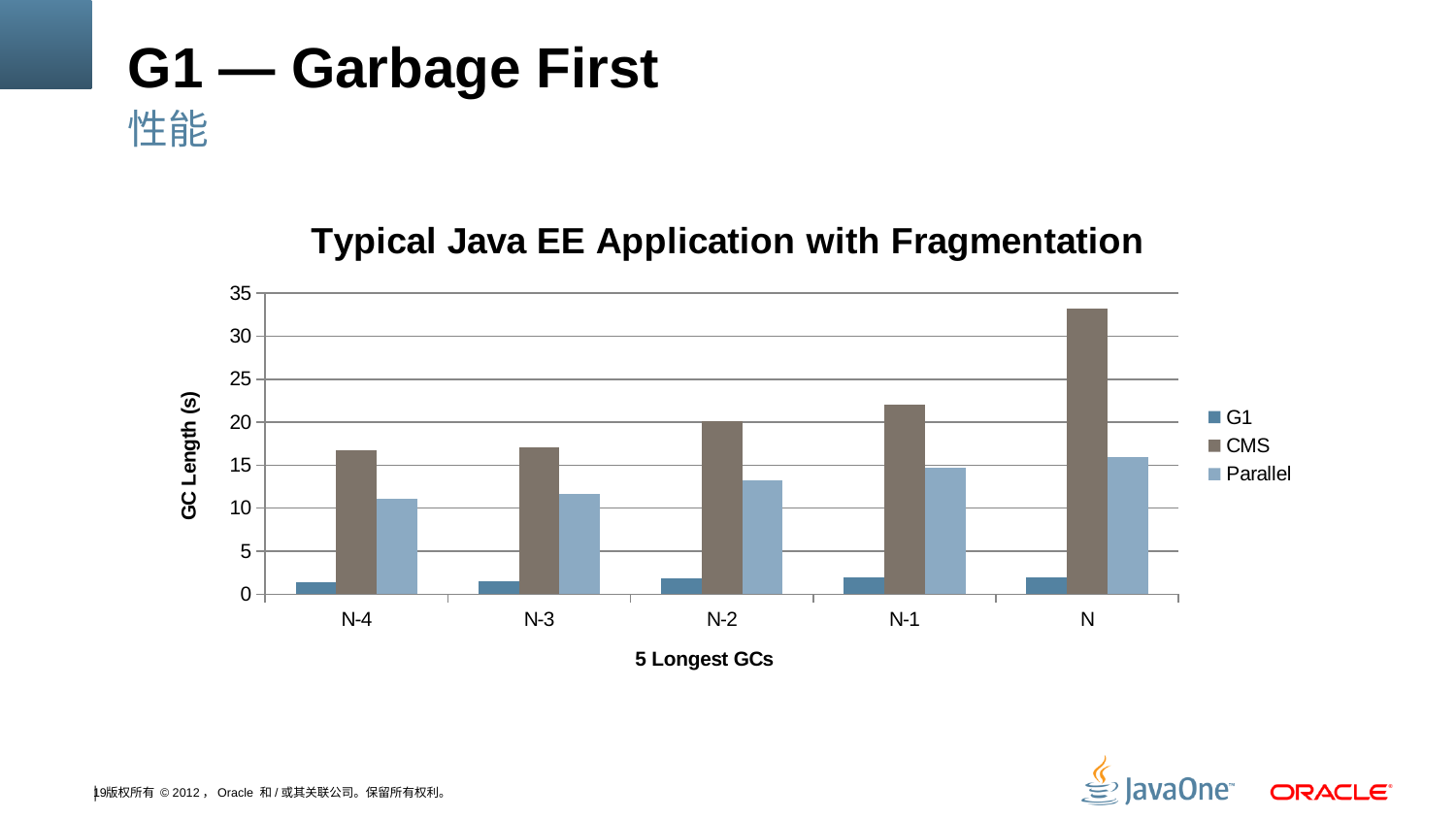

# G1 — Garbage First
性能

### Chart: Typical Java EE Application with Fragmentation

| Category | G1 | CMS | Parallel |
|---|---|---|---|
| N-4 | 1.4342439999999999 | 16.752166 | 11.073404000000034 |
| N-3 | 1.4552359999999998 | 17.070201 | 11.644913999999998 |
| N-2 | 1.827346 | 20.11205300000003 | 13.205859 |
| N-1 | 1.9124180000000035 | 22.052452 | 14.742967 |
| N | 1.943471 | 33.177826 | 15.989351000000001 |